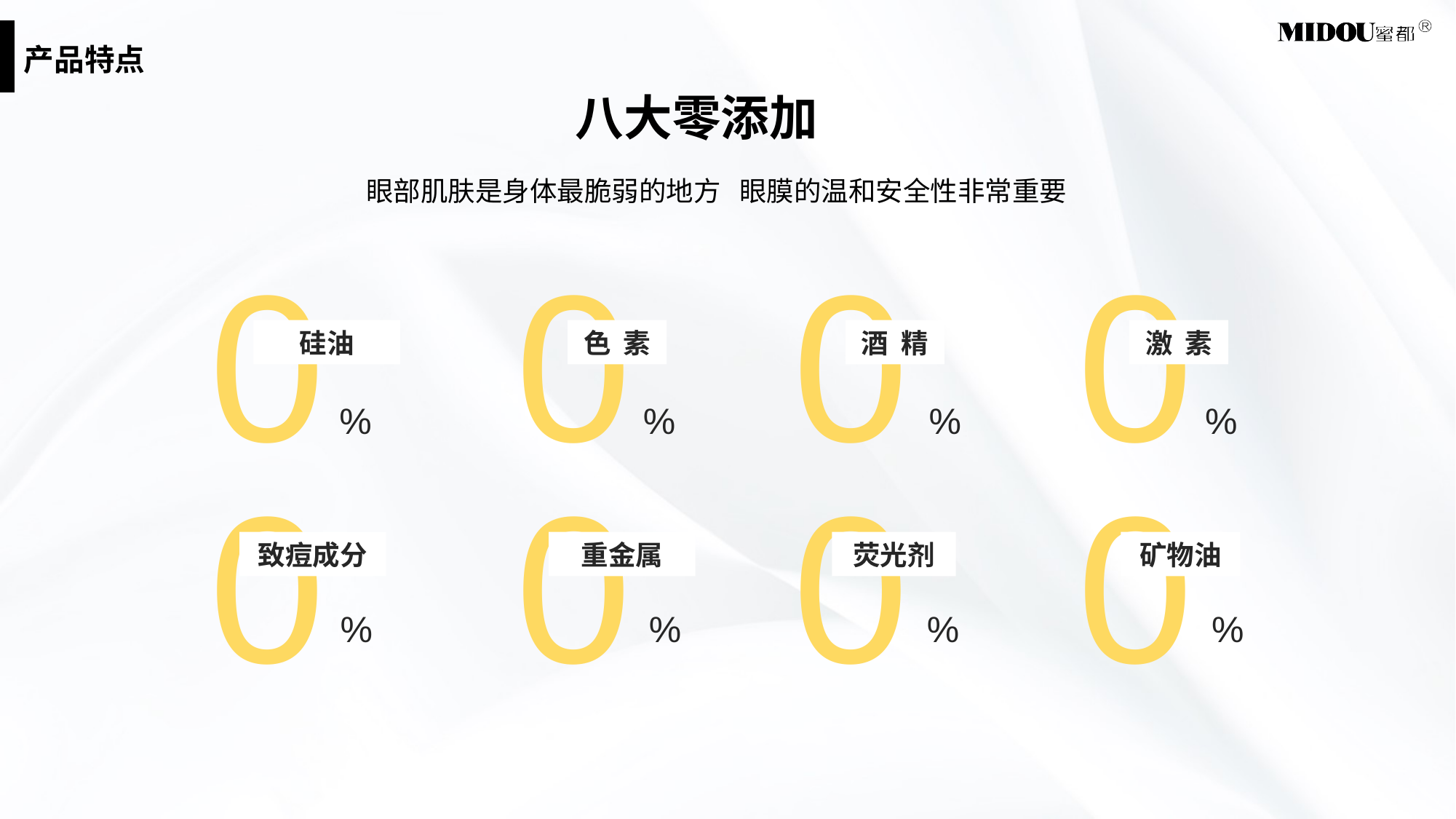

产品特点
八大零添加
眼部肌肤是身体最脆弱的地方   眼膜的温和安全性非常重要
0
0
0
0
硅油
色  素
酒  精
激  素
%
%
%
%
0
0
0
0
致痘成分
重金属
荧光剂
矿物油
%
%
%
%